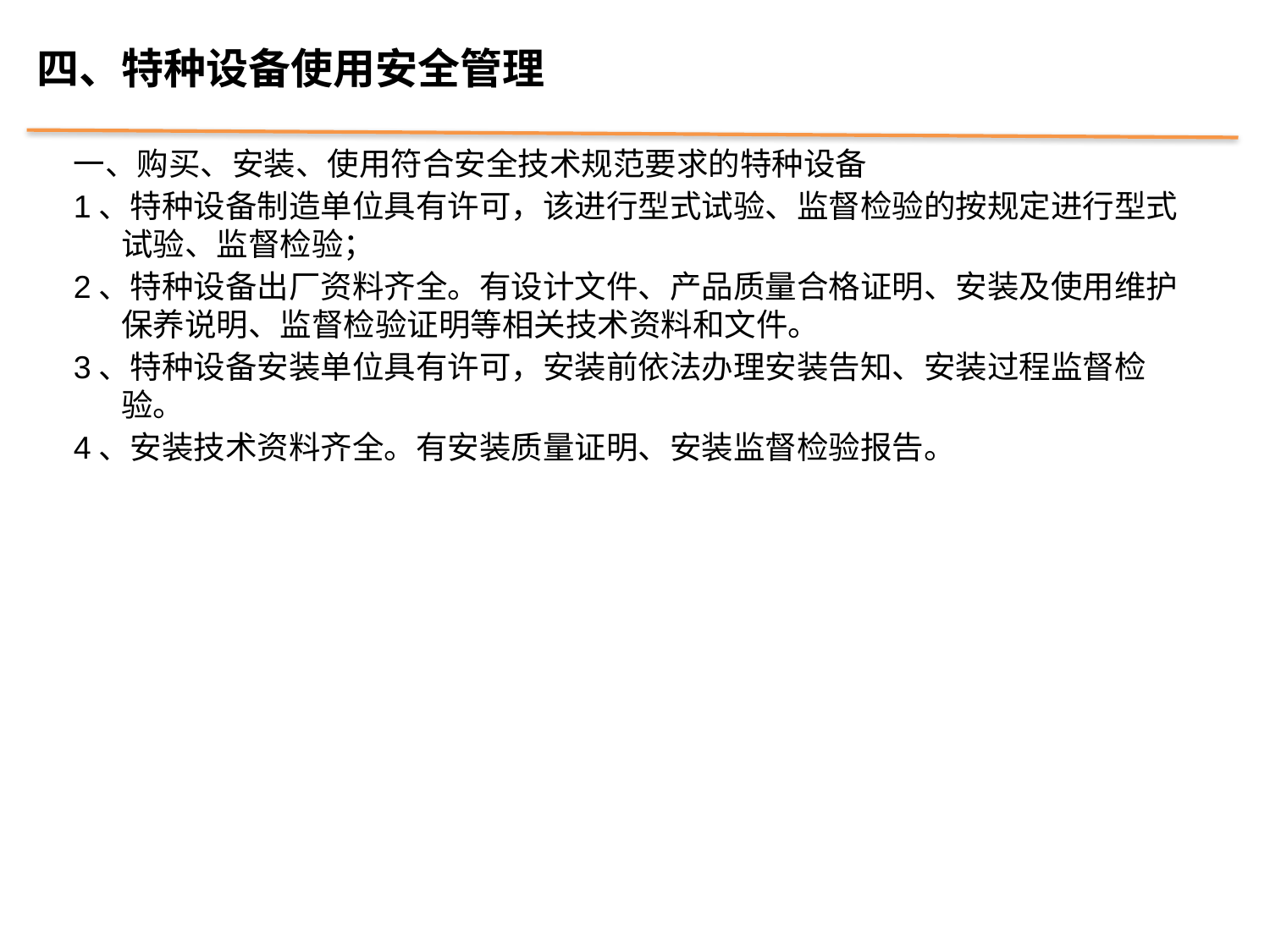

四、特种设备使用安全管理
一、购买、安装、使用符合安全技术规范要求的特种设备
1、特种设备制造单位具有许可，该进行型式试验、监督检验的按规定进行型式试验、监督检验；
2、特种设备出厂资料齐全。有设计文件、产品质量合格证明、安装及使用维护保养说明、监督检验证明等相关技术资料和文件。
3、特种设备安装单位具有许可，安装前依法办理安装告知、安装过程监督检验。
4、安装技术资料齐全。有安装质量证明、安装监督检验报告。